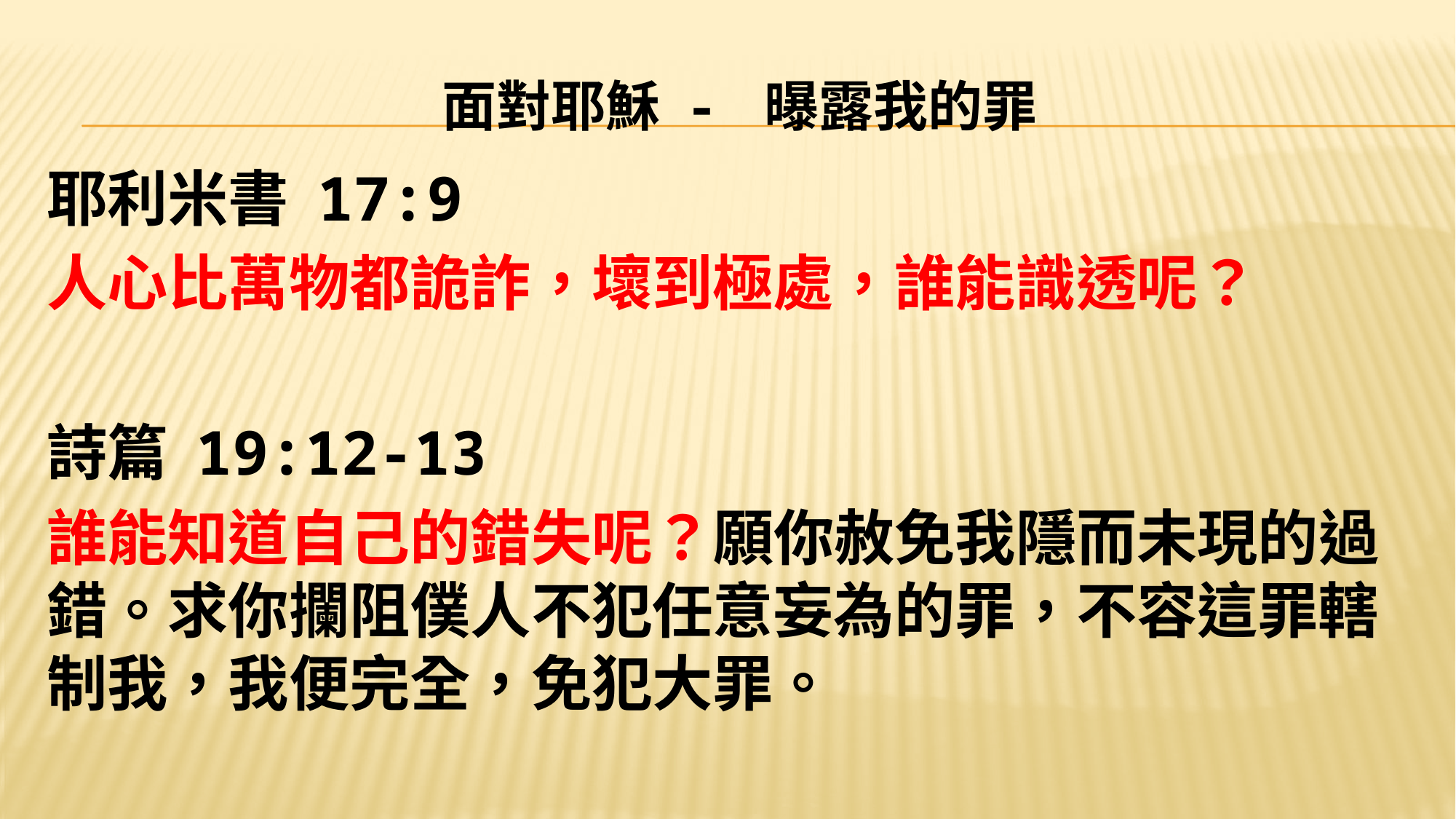

# 面對耶穌 - 曝露我的罪
耶利米書 17:9
人心比萬物都詭詐，壞到極處，誰能識透呢？

詩篇 19:12-13
誰能知道自己的錯失呢？願你赦免我隱而未現的過錯。求你攔阻僕人不犯任意妄為的罪，不容這罪轄制我，我便完全，免犯大罪。